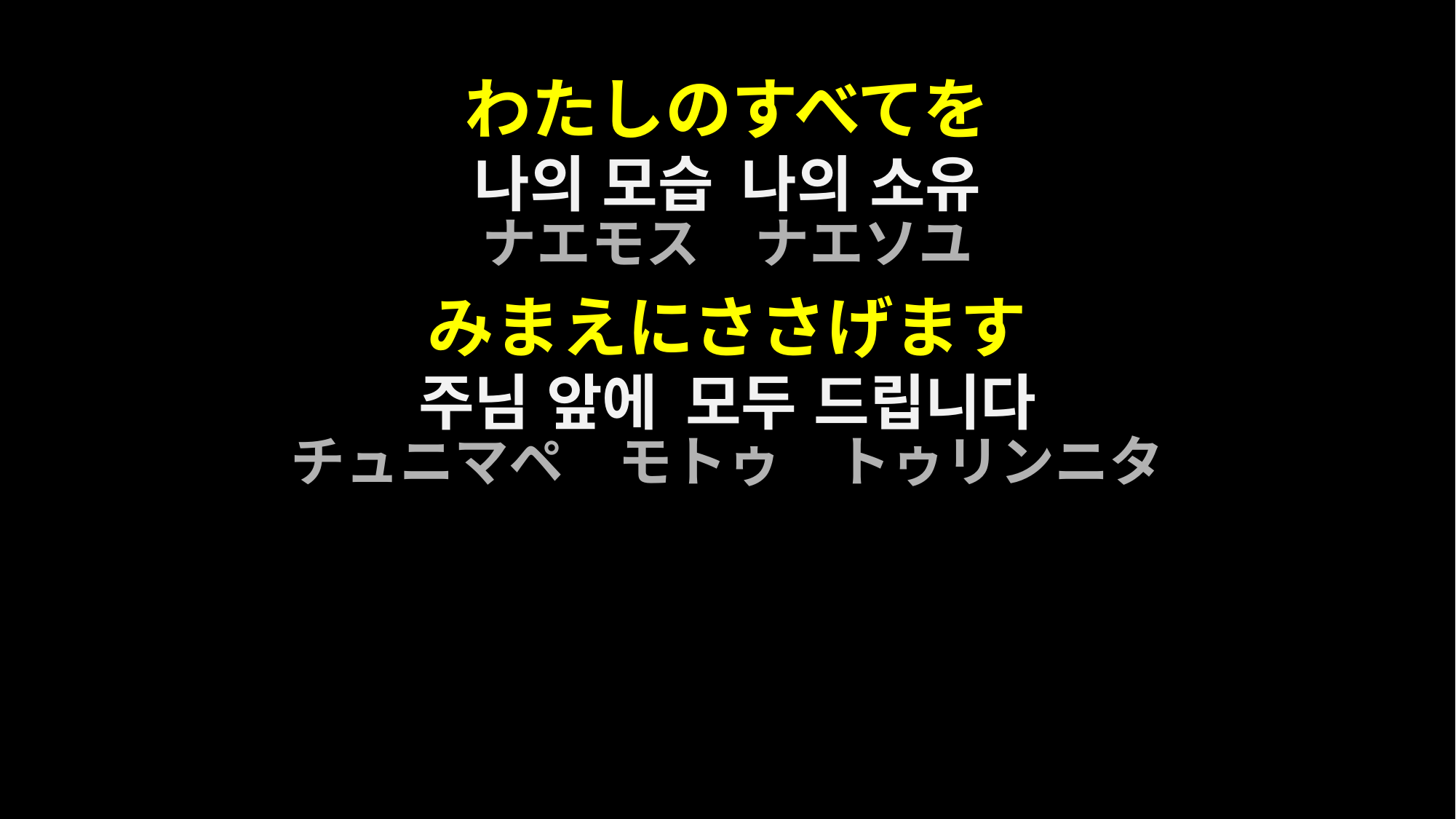

わたしのすべてを
나의 모습  나의 소유
ナエモス　ナエソユ
みまえにささげます
주님 앞에  모두 드립니다
チュニマペ　モトゥ　トゥリンニタ